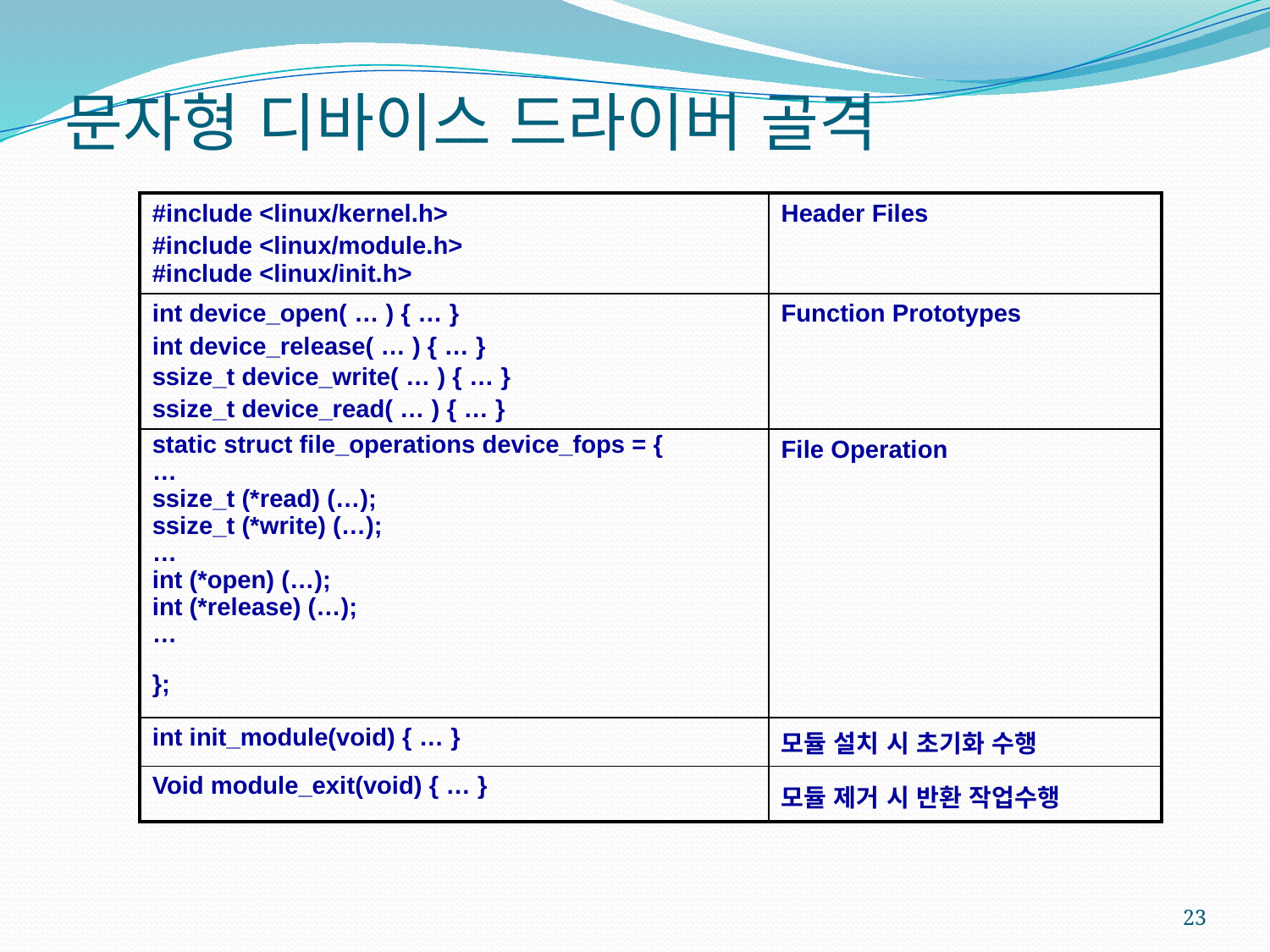

# 문자형 디바이스 드라이버 골격
| #include <linux/kernel.h> #include <linux/module.h> #include <linux/init.h> | Header Files |
| --- | --- |
| int device\_open( … ) { … } int device\_release( … ) { … } ssize\_t device\_write( … ) { … } ssize\_t device\_read( … ) { … } | Function Prototypes |
| static struct file\_operations device\_fops = { … ssize\_t (\*read) (…); ssize\_t (\*write) (…); … int (\*open) (…); int (\*release) (…); … }; | File Operation |
| int init\_module(void) { … } | 모듈 설치 시 초기화 수행 |
| Void module\_exit(void) { … } | 모듈 제거 시 반환 작업수행 |

23